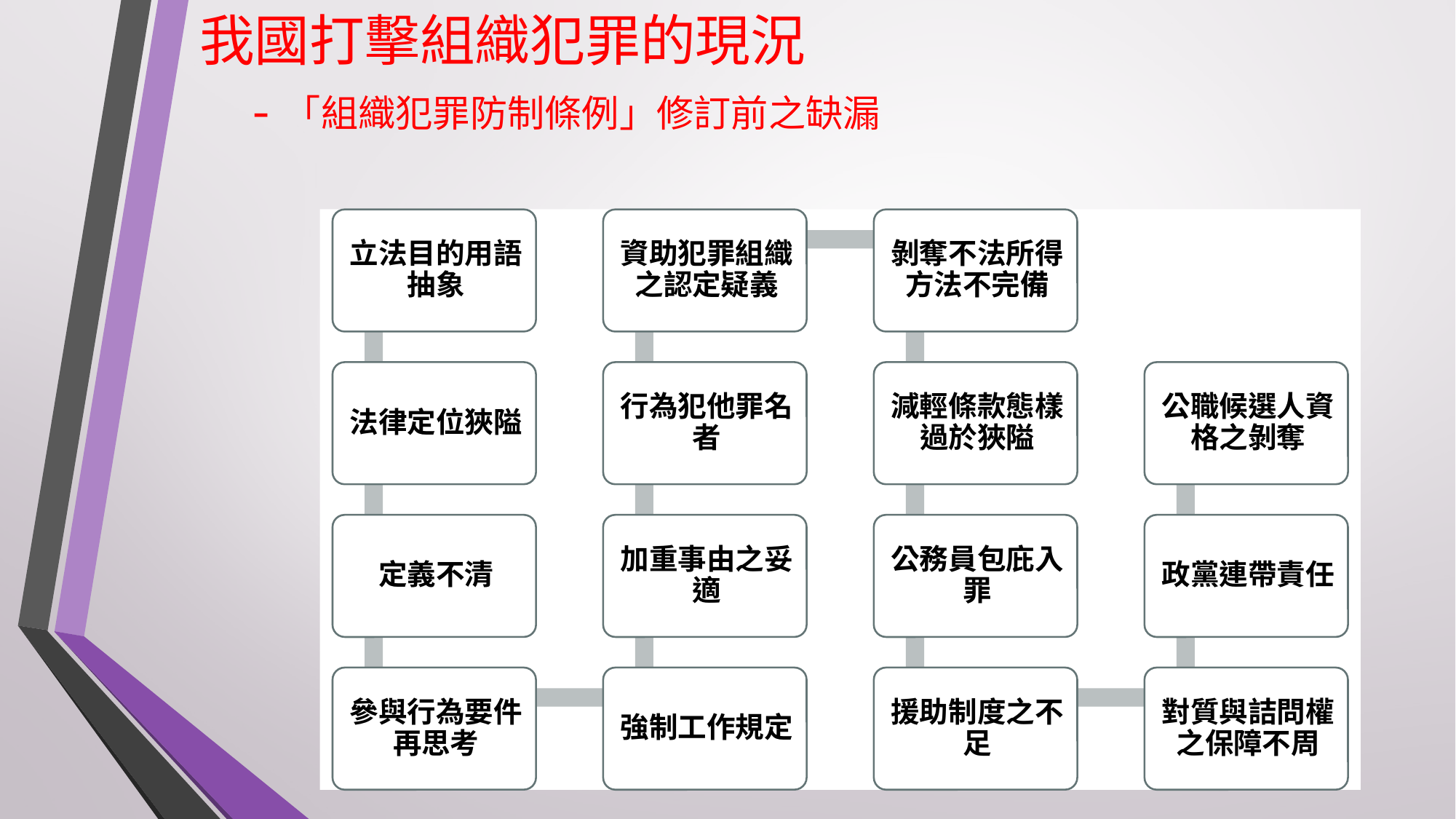

# 我國打擊組織犯罪的現況 -「組織犯罪防制條例」修訂前之缺漏
立法目的用語抽象
法律定位狹隘
定義不清
參與行為要件再思考
強制工作規定
加重事由之妥適
行為犯他罪名者
資助犯罪組織之認定疑義
剝奪不法所得方法不完備
減輕條款態樣過於狹隘
公務員包庇入罪
援助制度之不足
對質與詰問權之保障不周
政黨連帶責任
公職候選人資格之剝奪